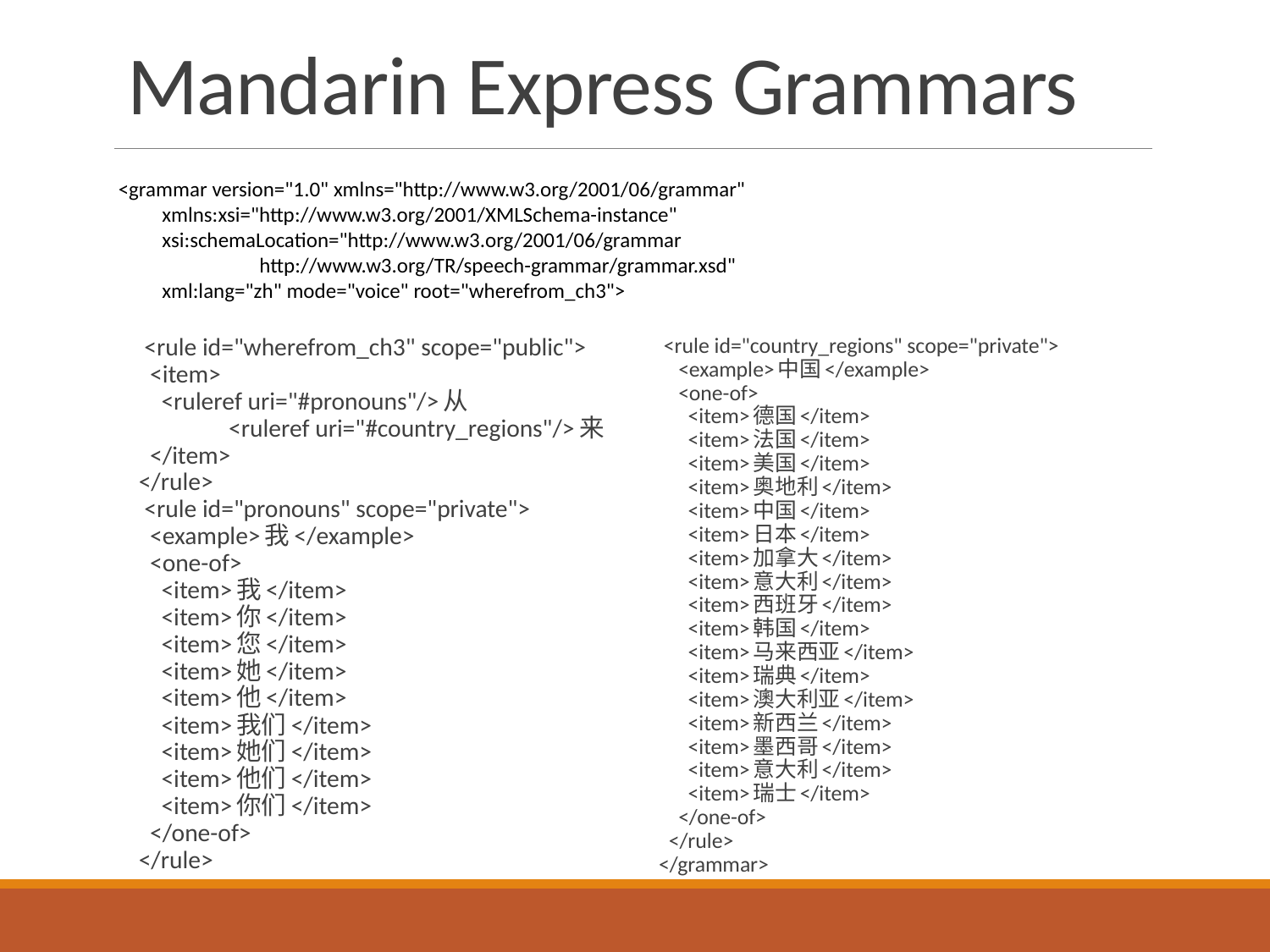

# Mandarin Express Grammars
<grammar version="1.0" xmlns="http://www.w3.org/2001/06/grammar"
         xmlns:xsi="http://www.w3.org/2001/XMLSchema-instance"
         xsi:schemaLocation="http://www.w3.org/2001/06/grammar
                             http://www.w3.org/TR/speech-grammar/grammar.xsd"
         xml:lang="zh" mode="voice" root="wherefrom_ch3">
   <rule id="wherefrom_ch3" scope="public">
    <item>
      <ruleref uri="#pronouns"/>从
	  <ruleref uri="#country_regions"/>来
    </item>
  </rule>
   <rule id="pronouns" scope="private">
    <example>我</example>
    <one-of>
      <item>我</item>
      <item>你</item>
      <item>您</item>
      <item>她</item>
      <item>他</item>
      <item>我们</item>
      <item>她们</item>
      <item>他们</item>
      <item>你们</item>
    </one-of>
  </rule>
 <rule id="country_regions" scope="private">
    <example>中国</example>
    <one-of>
      <item>德国</item>
      <item>法国</item>
      <item>美国</item>
      <item>奥地利</item>
      <item>中国</item>
      <item>日本</item>
      <item>加拿大</item>
      <item>意大利</item>
      <item>西班牙</item>
      <item>韩国</item>
      <item>马来西亚</item>
      <item>瑞典</item>
      <item>澳大利亚</item>
      <item>新西兰</item>
      <item>墨西哥</item>
      <item>意大利</item>
      <item>瑞士</item>
    </one-of>
  </rule>
</grammar>